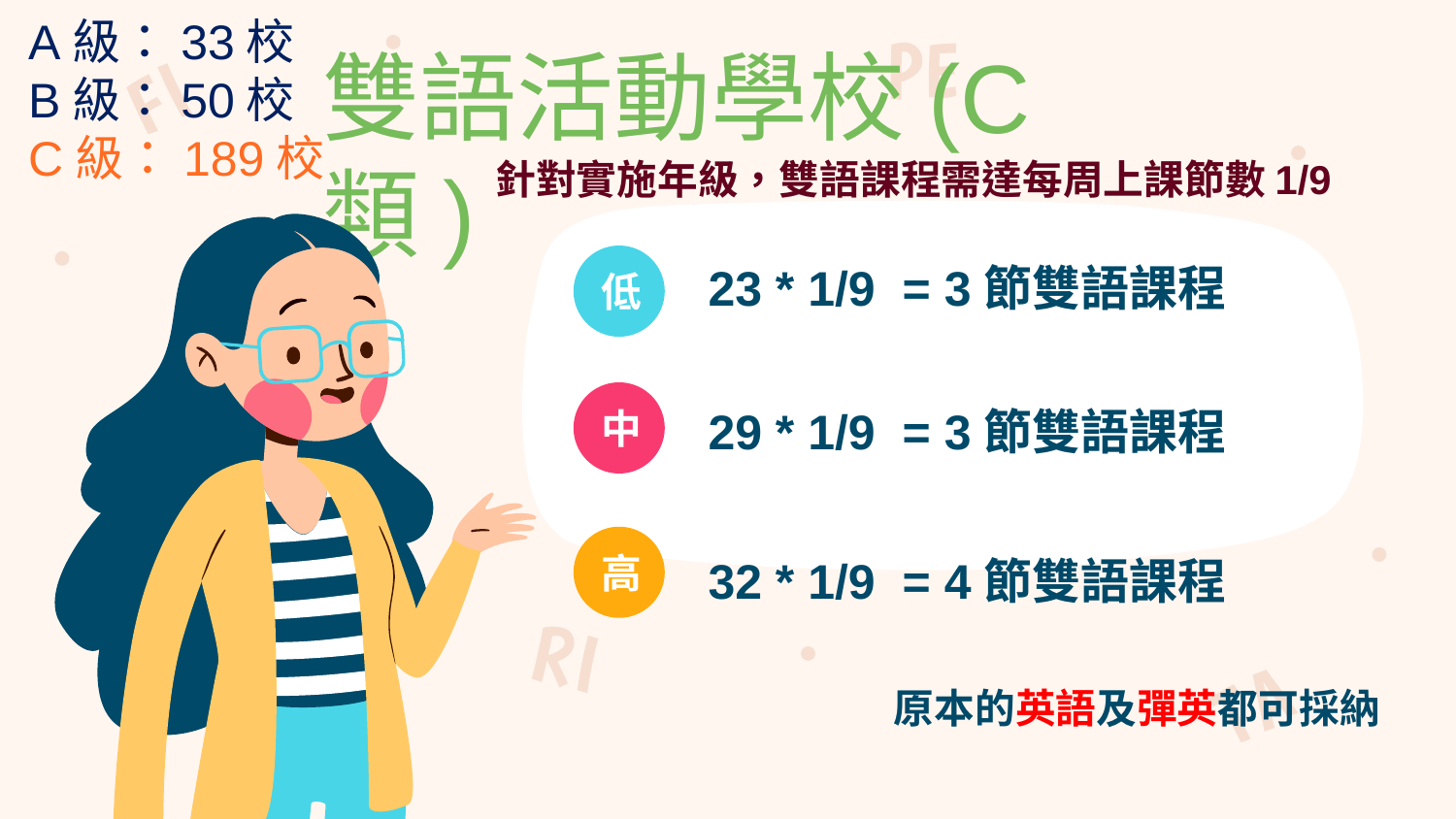

A級：33校
B級：50校
C級：189校
# 雙語活動學校(C類)
針對實施年級，雙語課程需達每周上課節數1/9

     23 * 1/9  = 3節雙語課程
低
中
     29 * 1/9  = 3節雙語課程
高
     32 * 1/9  = 4節雙語課程
原本的英語及彈英都可採納